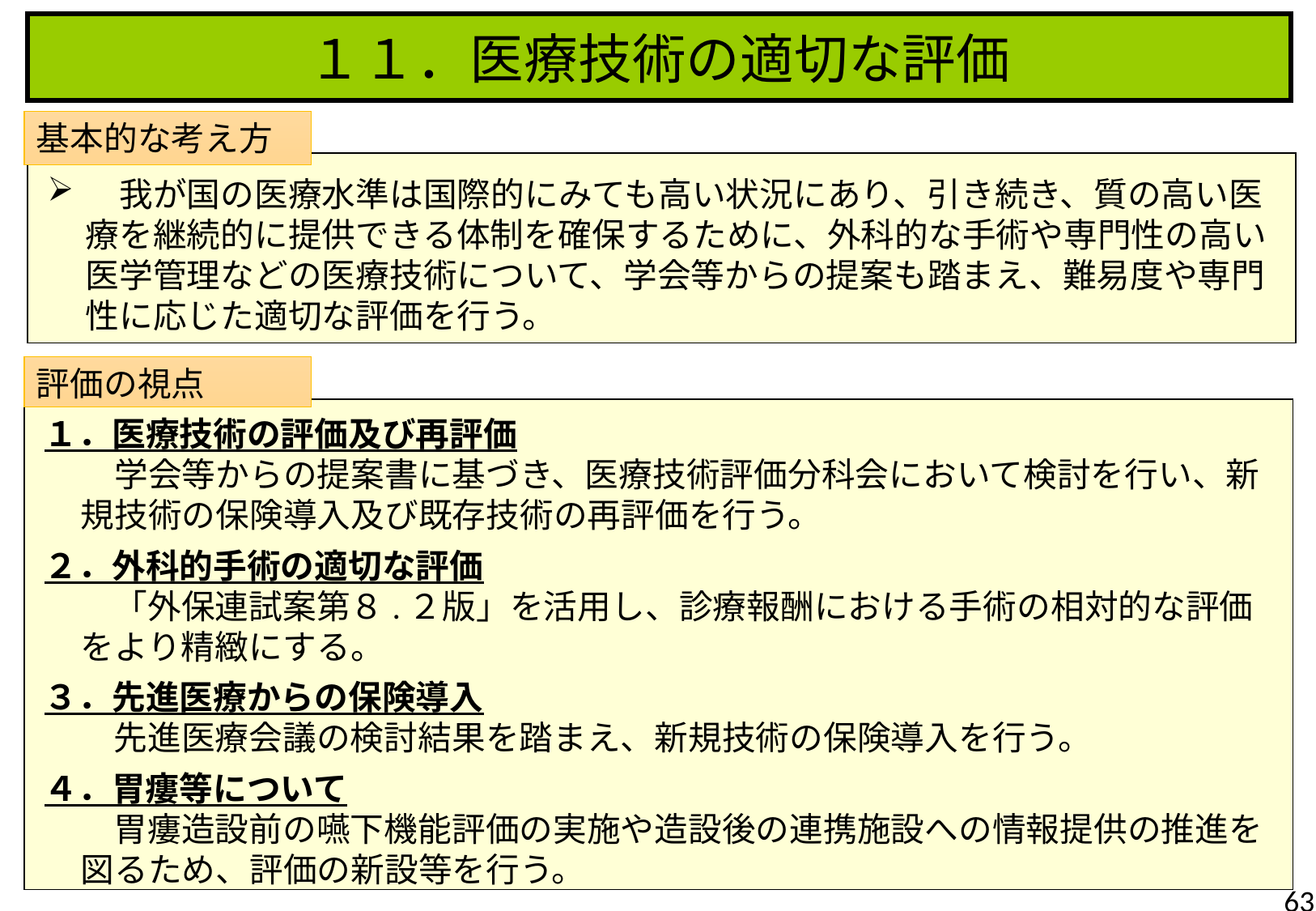

１１．医療技術の適切な評価
基本的な考え方

　我が国の医療水準は国際的にみても高い状況にあり、引き続き、質の高い医療を継続的に提供できる体制を確保するために、外科的な手術や専門性の高い医学管理などの医療技術について、学会等からの提案も踏まえ、難易度や専門性に応じた適切な評価を行う。
評価の視点

１．医療技術の評価及び再評価
　学会等からの提案書に基づき、医療技術評価分科会において検討を行い、新規技術の保険導入及び既存技術の再評価を行う。

２．外科的手術の適切な評価
　「外保連試案第８.２版」を活用し、診療報酬における手術の相対的な評価をより精緻にする。

３．先進医療からの保険導入
　先進医療会議の検討結果を踏まえ、新規技術の保険導入を行う。

４．胃瘻等について
　胃瘻造設前の嚥下機能評価の実施や造設後の連携施設への情報提供の推進を図るため、評価の新設等を行う。
63